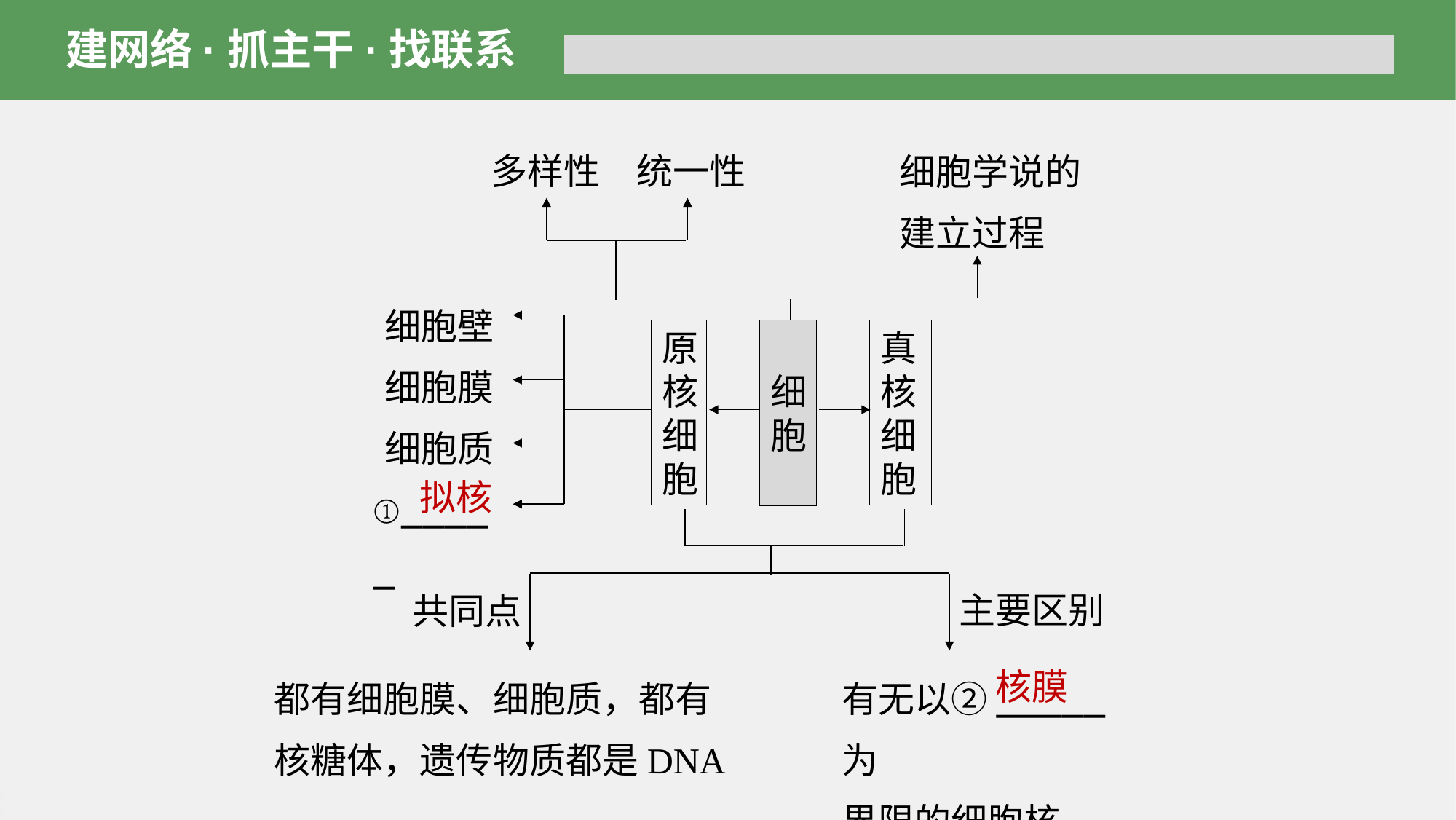

建网络·抓主干·找联系

细胞学说的
建立过程
多样性
统一性
细胞壁
细胞膜
细胞质
①_____
原核细胞
真核细胞

细胞

拟核
主要区别
共同点
都有细胞膜、细胞质，都有核糖体，遗传物质都是DNA
有无以②_____为
界限的细胞核
核膜